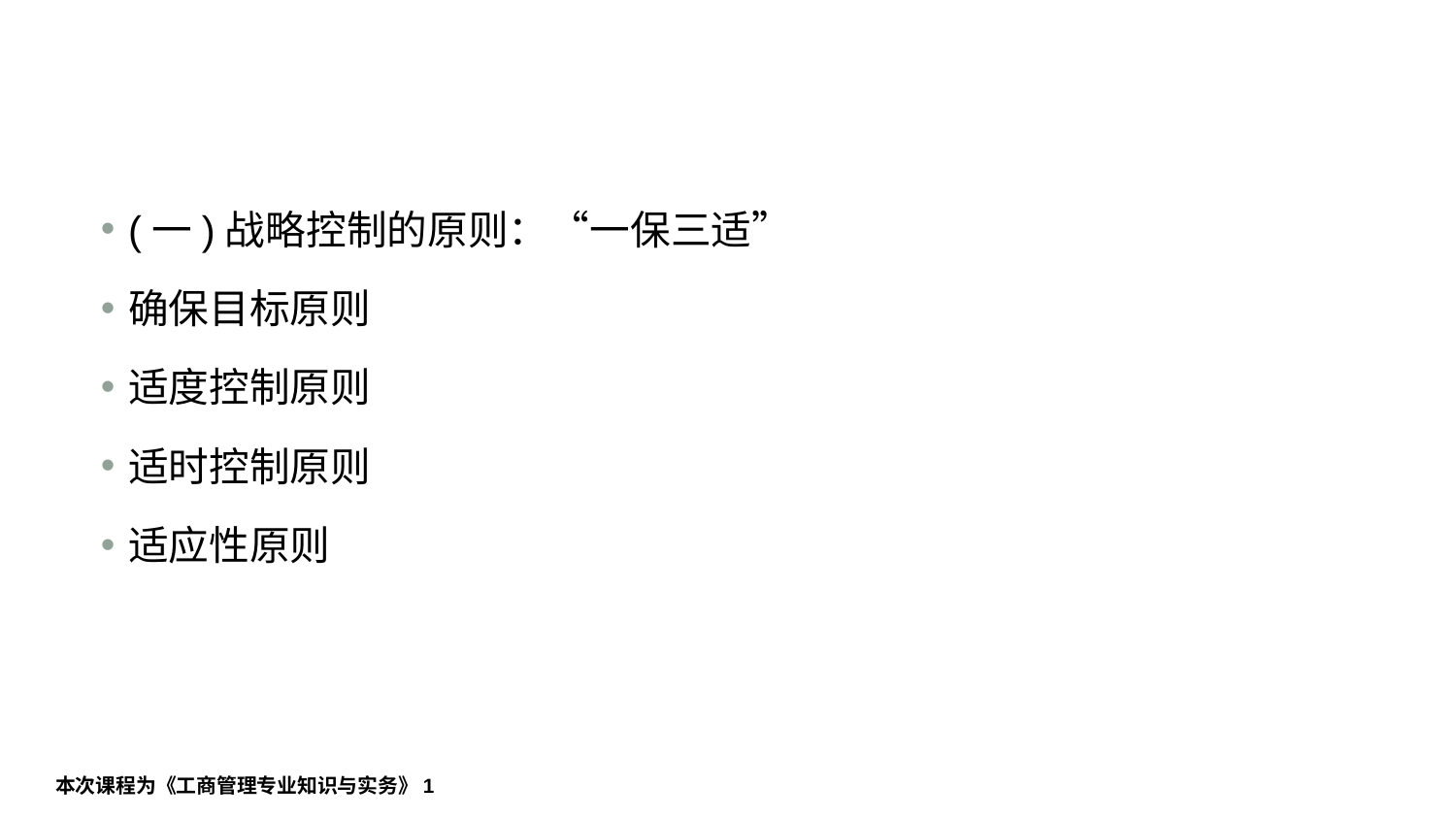

#
(一)战略控制的原则：“一保三适”
确保目标原则
适度控制原则
适时控制原则
适应性原则